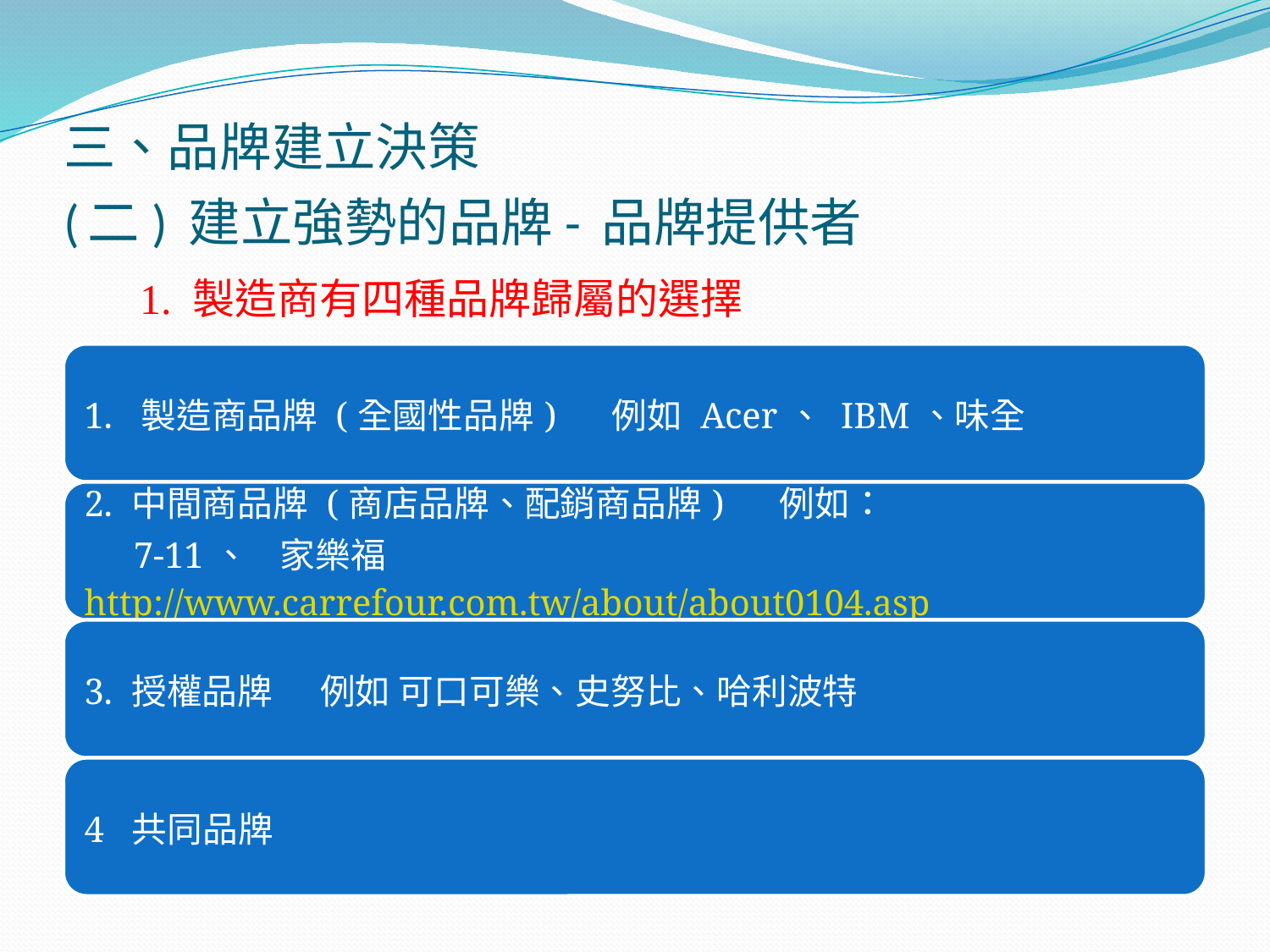

# 三、品牌建立決策 (二) 建立強勢的品牌- 品牌提供者
1. 製造商有四種品牌歸屬的選擇
1.  製造商品牌 (全國性品牌)     例如 Acer、 IBM、味全
2. 中間商品牌 (商店品牌、配銷商品牌)     例如：
     7-11、    家樂福
http://www.carrefour.com.tw/about/about0104.asp
4  共同品牌